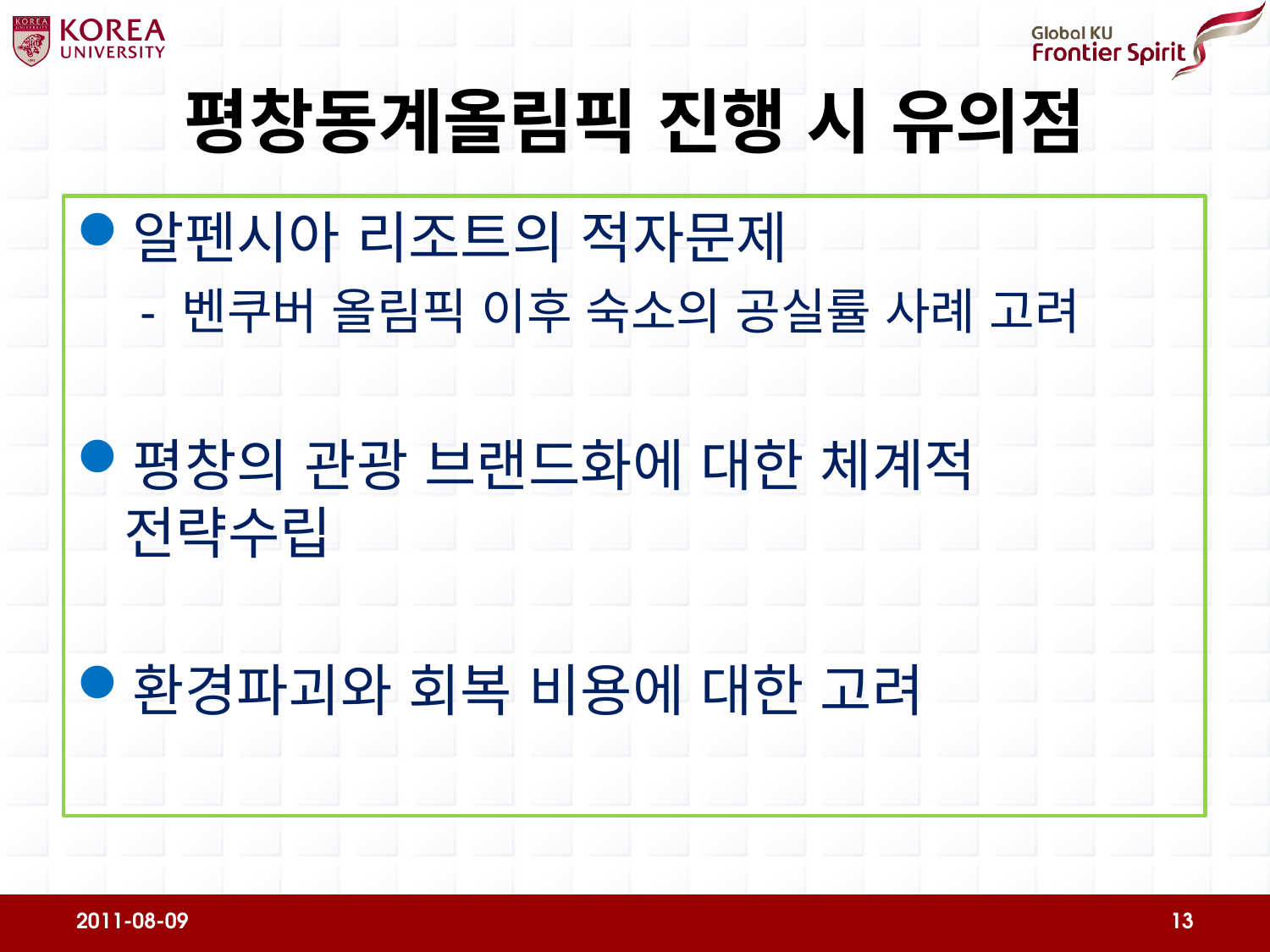

# 평창동계올림픽 진행 시 유의점
알펜시아 리조트의 적자문제
- 벤쿠버 올림픽 이후 숙소의 공실률 사례 고려

평창의 관광 브랜드화에 대한 체계적 전략수립

환경파괴와 회복 비용에 대한 고려

2011-08-09
13